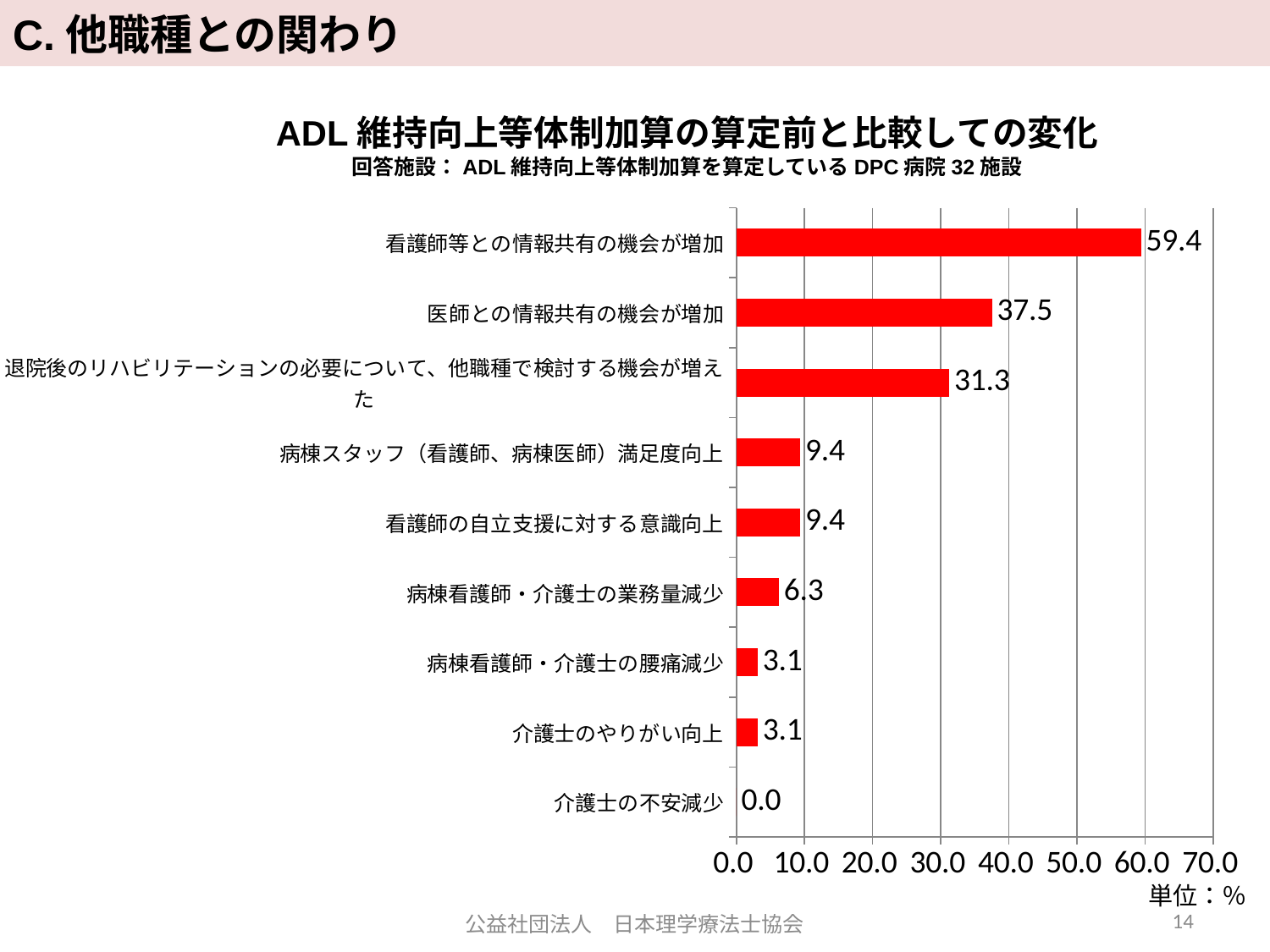

# C.他職種との関わり
ADL維持向上等体制加算の算定前と比較しての変化
回答施設：ADL維持向上等体制加算を算定しているDPC病院32施設

### Chart

| Category | 系列 1 |
|---|---|
| 介護士の不安減少 | 0.0 |
| 介護士のやりがい向上 | 3.125 |
| 病棟看護師・介護士の腰痛減少 | 3.125 |
| 病棟看護師・介護士の業務量減少 | 6.25 |
| 看護師の自立支援に対する意識向上 | 9.375 |
| 病棟スタッフ（看護師、病棟医師）満足度向上 | 9.375 |
| 退院後のリハビリテーションの必要について、他職種で検討する機会が増えた | 31.25 |
| 医師との情報共有の機会が増加 | 37.5 |
| 看護師等との情報共有の機会が増加 | 59.375 |
単位：％
14
公益社団法人　日本理学療法士協会